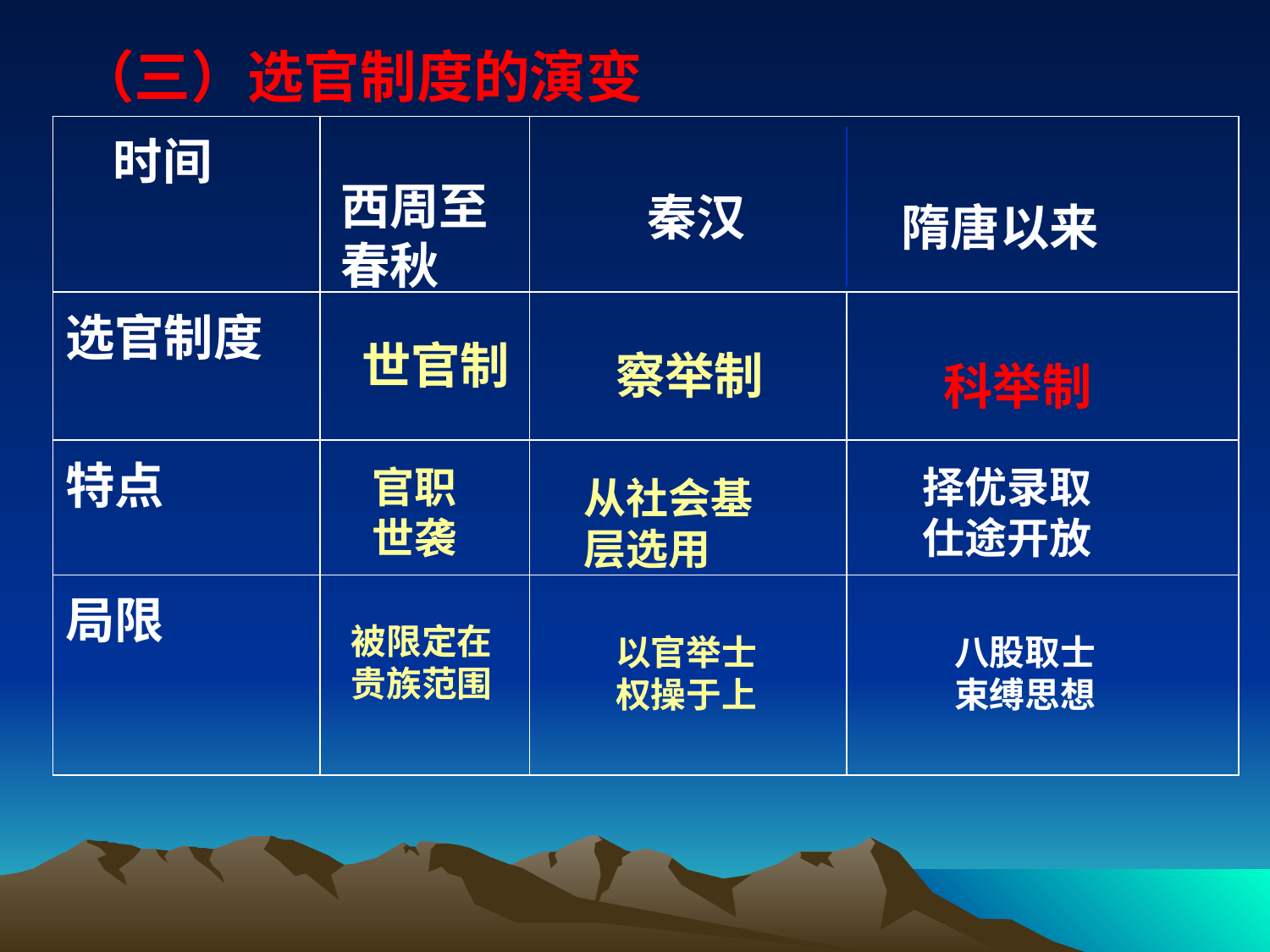

（三）选官制度的演变
| 时间 |  |  |  |
| --- | --- | --- | --- |
| 选官制度 |  |  |  |
| 特点 |  |  |  |
| 局限 |  |  |  |

西周至
春秋
秦汉
隋唐以来
世官制
察举制
科举制
官职
世袭
择优录取
仕途开放
从社会基
层选用
被限定在
贵族范围
以官举士
权操于上
八股取士
束缚思想